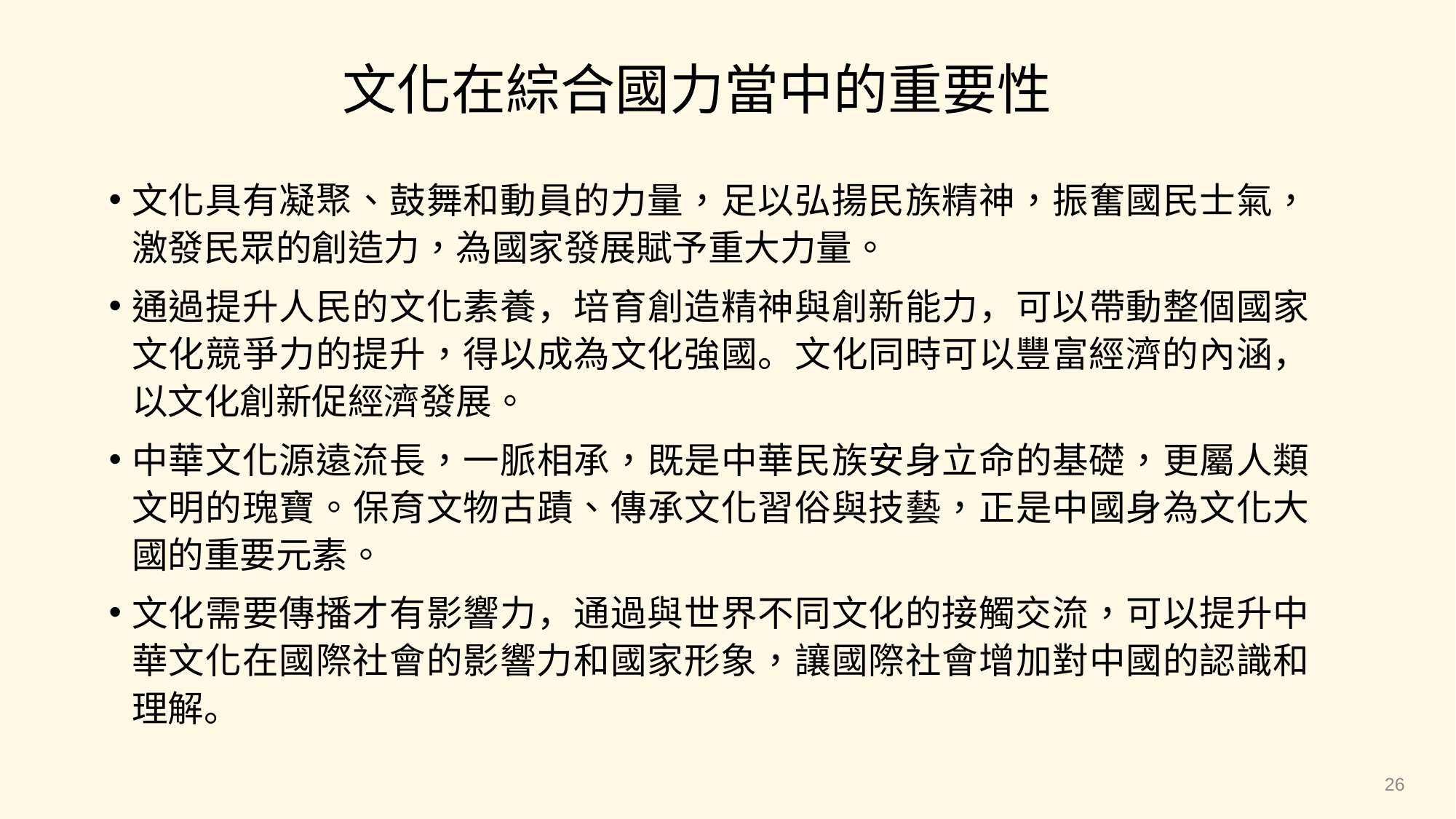

# 文化在綜合國力當中的重要性
文化具有凝聚、鼓舞和動員的力量，足以弘揚民族精神，振奮國民士氣，激發民眾的創造力，為國家發展賦予重大力量。
通過提升人民的文化素養，培育創造精神與創新能力，可以帶動整個國家文化競爭力的提升，得以成為文化強國。文化同時可以豐富經濟的內涵，以文化創新促經濟發展。
中華文化源遠流長，一脈相承，既是中華民族安身立命的基礎，更屬人類文明的瑰寶。保育文物古蹟、傳承文化習俗與技藝，正是中國身為文化大國的重要元素。
文化需要傳播才有影響力，通過與世界不同文化的接觸交流，可以提升中華文化在國際社會的影響力和國家形象，讓國際社會增加對中國的認識和理解。